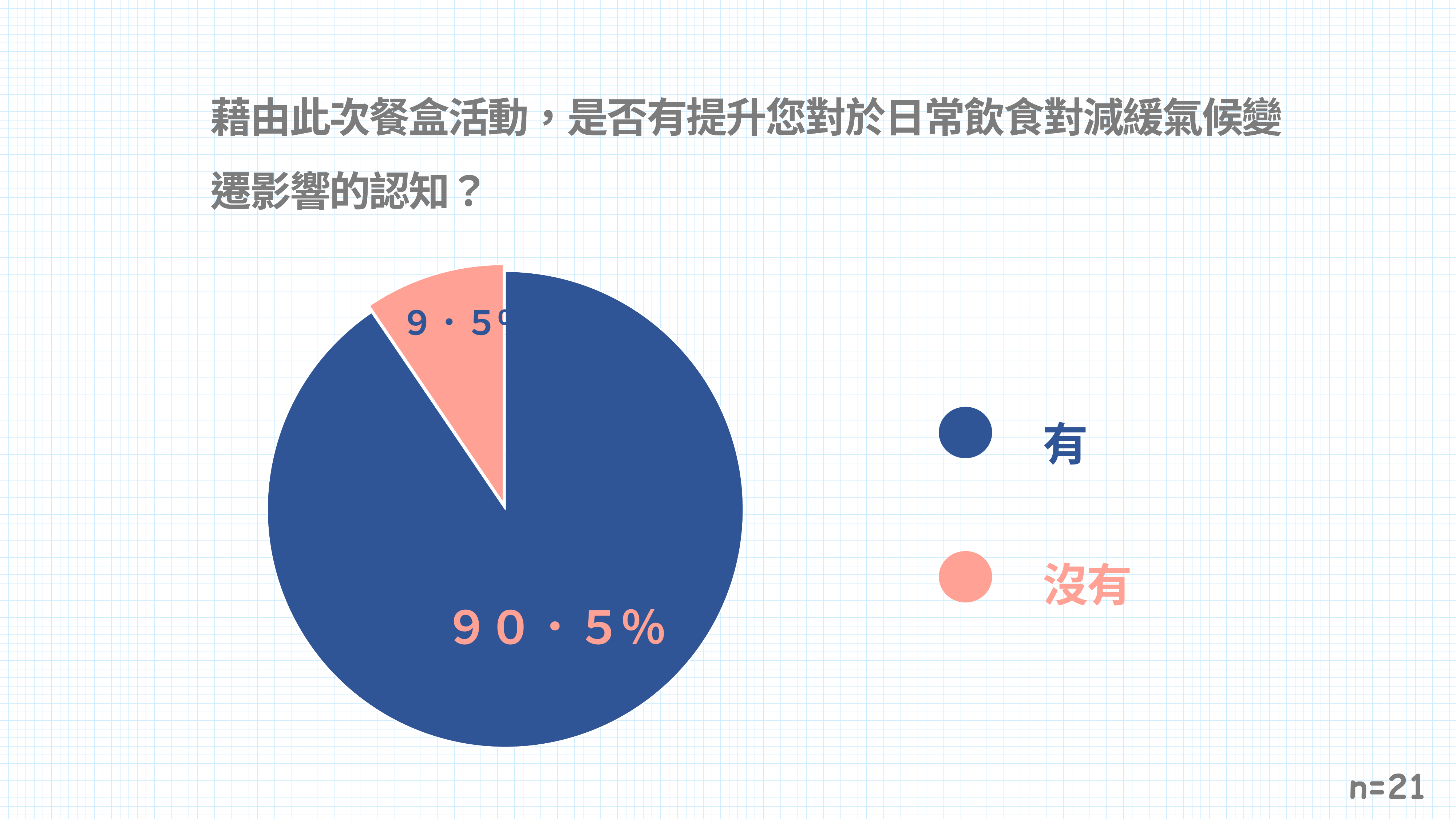

藉由此次餐盒活動，是否有提升您對於日常飲食對減緩氣候變遷影響的認知？
藉由此次餐盒活動，是否有提升您對於日常飲食對減緩氣候變遷影響的認知？

### Chart

| Category | 銷售 |
|---|---|
| 有 | 0.905 |
| 沒有 | 0.095 |
９．５％
有

沒有

９０．５％
n=21